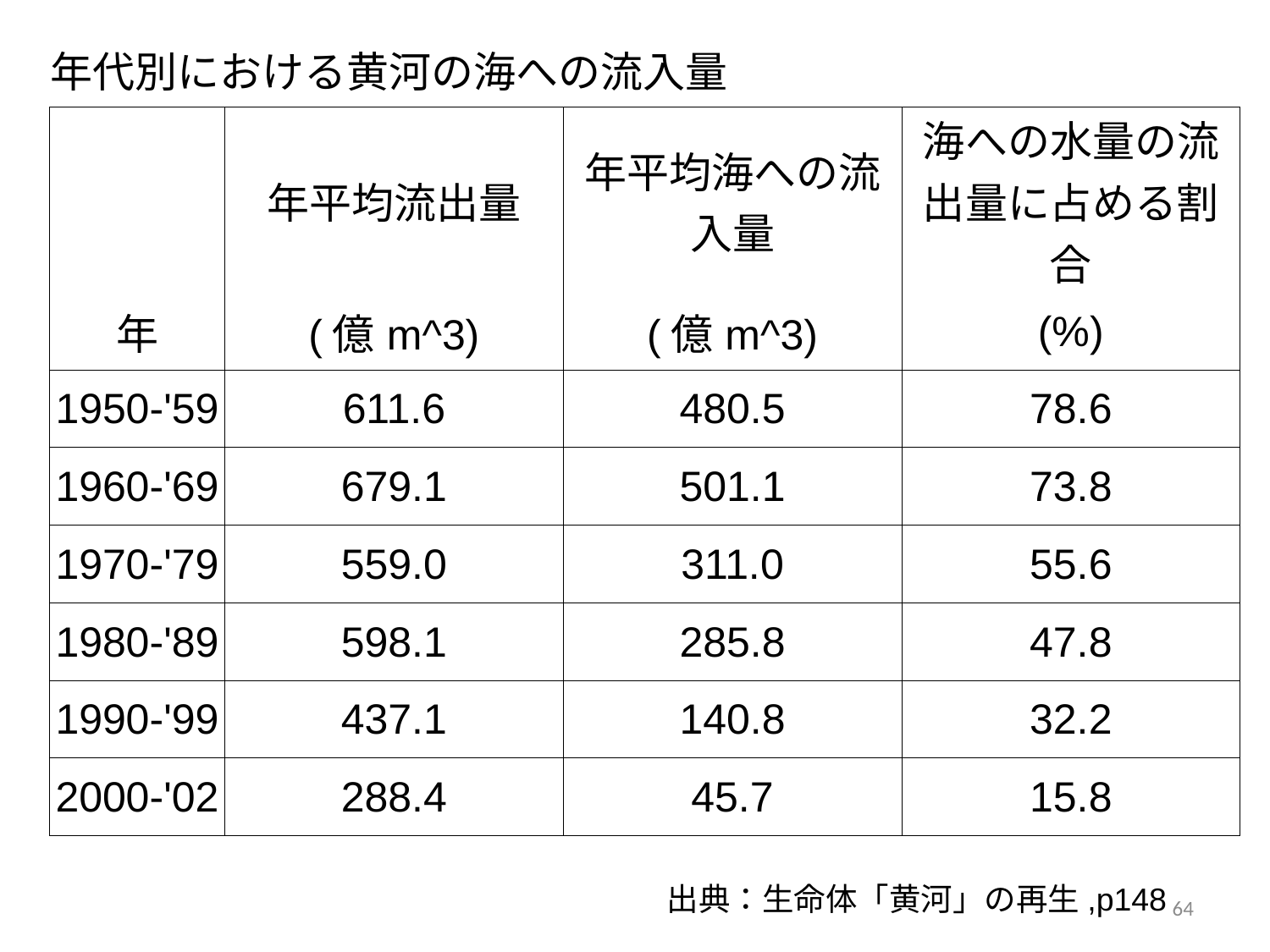

| 年代別における黄河の海への流入量 |  |  |  |
| --- | --- | --- | --- |
|  | 年平均流出量 | 年平均海への流入量 | 海への水量の流出量に占める割合 |
| 年 | (億m^3) | (億m^3) | (%) |
| 1950-'59 | 611.6 | 480.5 | 78.6 |
| 1960-'69 | 679.1 | 501.1 | 73.8 |
| 1970-'79 | 559.0 | 311.0 | 55.6 |
| 1980-'89 | 598.1 | 285.8 | 47.8 |
| 1990-'99 | 437.1 | 140.8 | 32.2 |
| 2000-'02 | 288.4 | 45.7 | 15.8 |
出典：生命体「黄河」の再生,p148
64